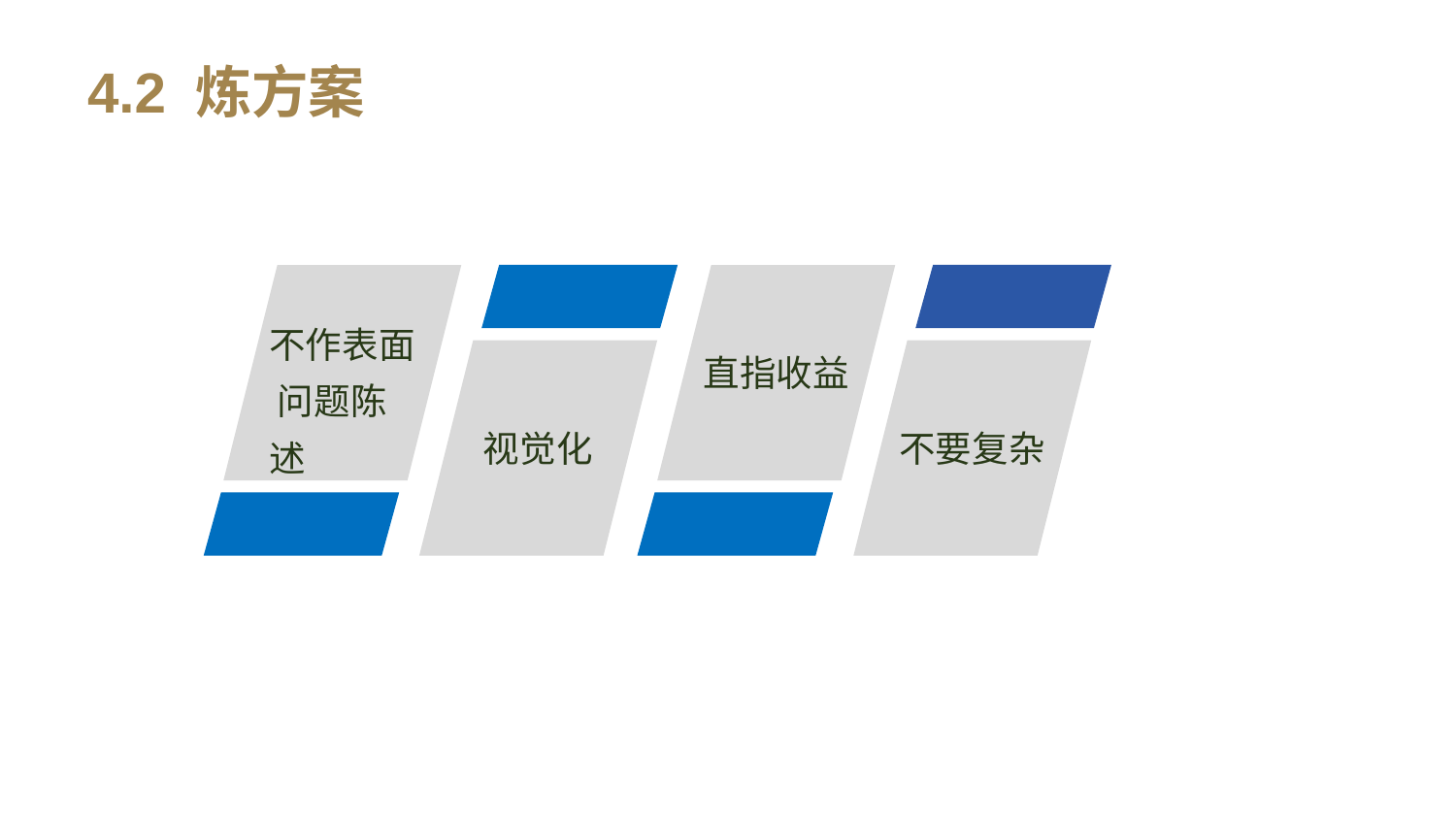

# 4.2 炼方案

不作表面  问题陈述

直指收益
视觉化
不要复杂